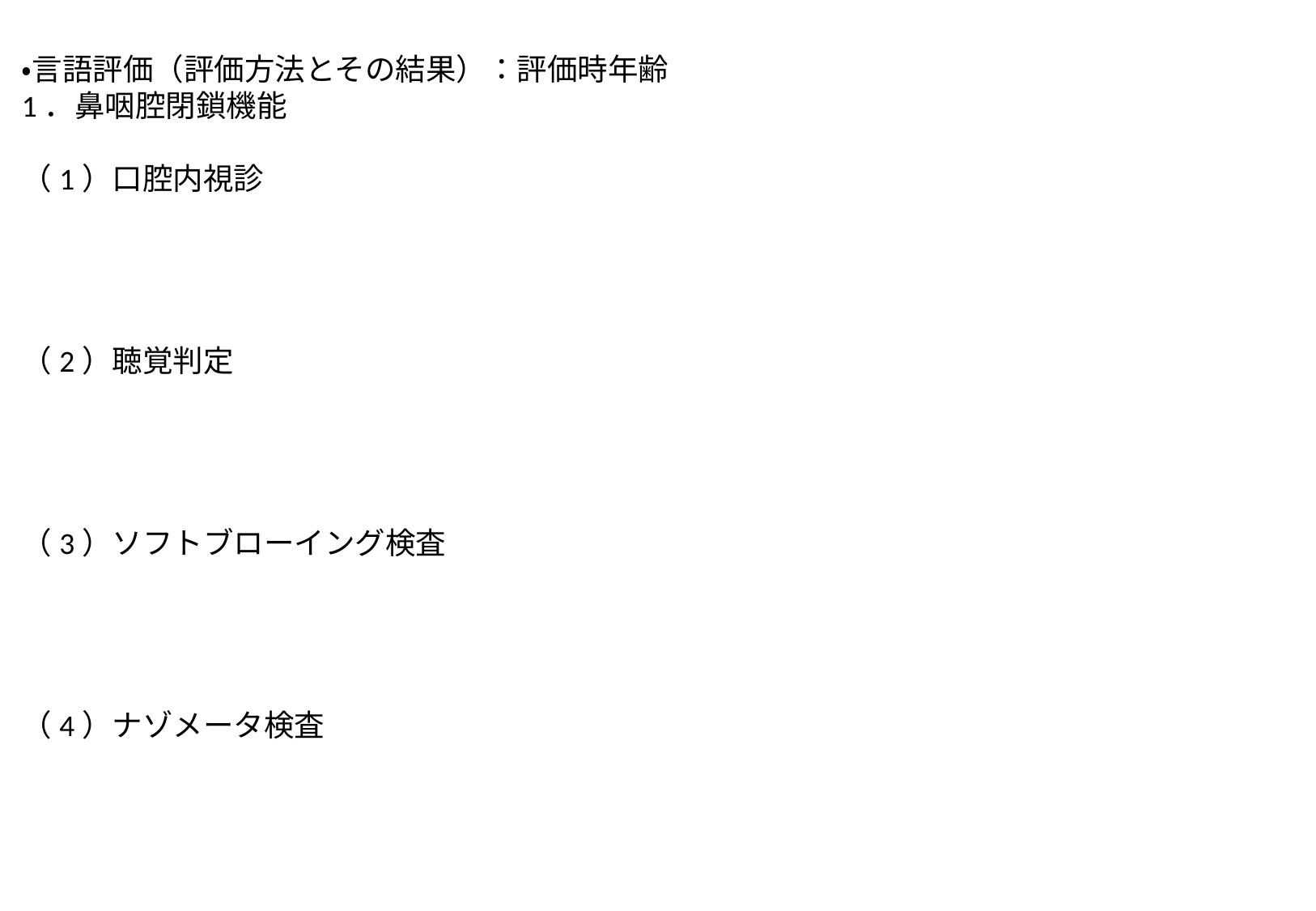

・言語評価（評価方法とその結果）：評価時年齢
1．鼻咽腔閉鎖機能

（1）口腔内視診

（2）聴覚判定

（3）ソフトブローイング検査

（4）ナゾメータ検査